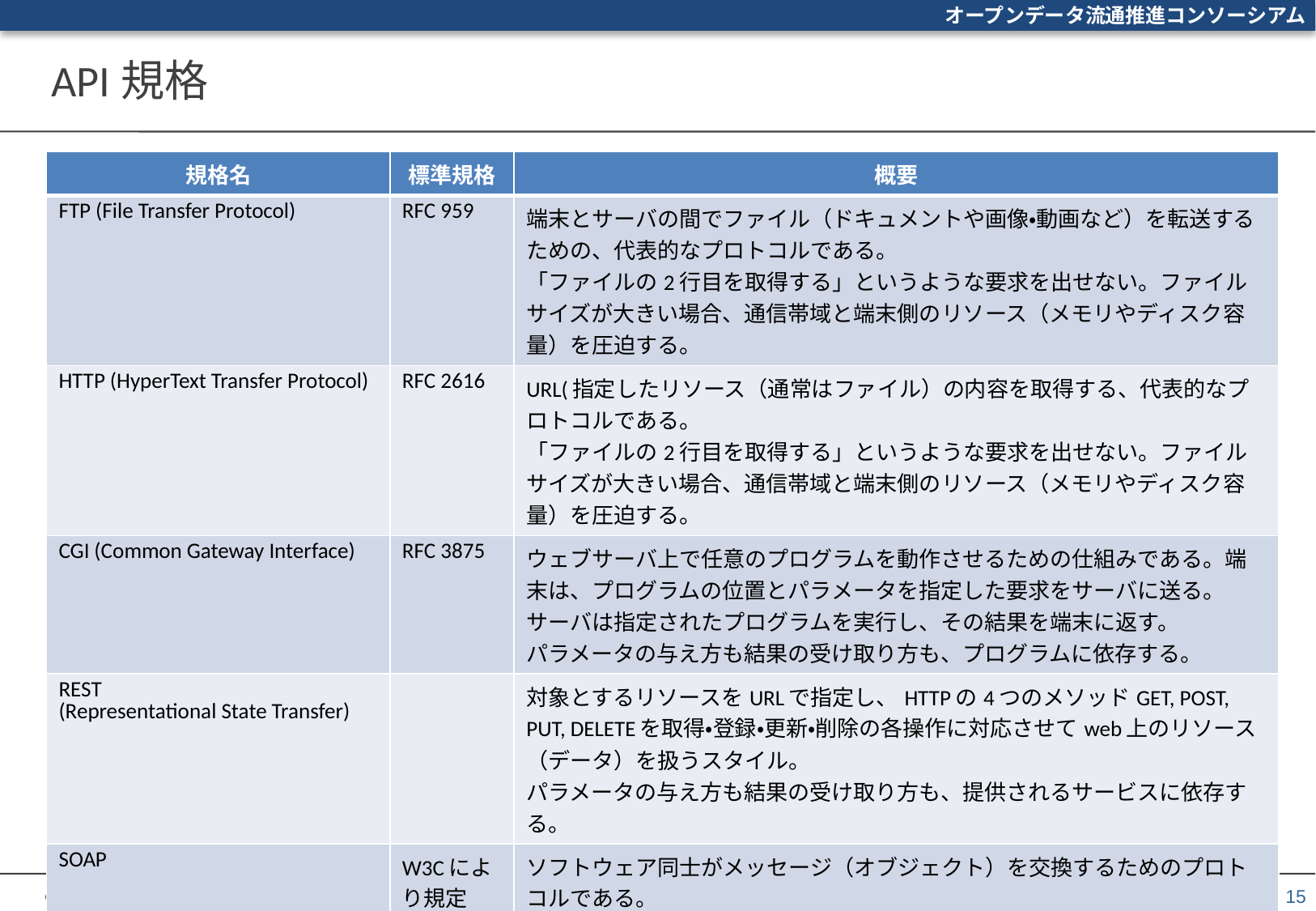

# API規格
| 規格名 | 標準規格 | 概要 |
| --- | --- | --- |
| FTP (File Transfer Protocol) | RFC 959 | 端末とサーバの間でファイル（ドキュメントや画像・動画など）を転送するための、代表的なプロトコルである。 「ファイルの2行目を取得する」というような要求を出せない。ファイルサイズが大きい場合、通信帯域と端末側のリソース（メモリやディスク容量）を圧迫する。 |
| HTTP (HyperText Transfer Protocol) | RFC 2616 | URL(指定したリソース（通常はファイル）の内容を取得する、代表的なプロトコルである。 「ファイルの2行目を取得する」というような要求を出せない。ファイルサイズが大きい場合、通信帯域と端末側のリソース（メモリやディスク容量）を圧迫する。 |
| CGI (Common Gateway Interface) | RFC 3875 | ウェブサーバ上で任意のプログラムを動作させるための仕組みである。端末は、プログラムの位置とパラメータを指定した要求をサーバに送る。サーバは指定されたプログラムを実行し、その結果を端末に返す。 パラメータの与え方も結果の受け取り方も、プログラムに依存する。 |
| REST (Representational State Transfer) |  | 対象とするリソースをURLで指定し、HTTPの4つのメソッドGET, POST, PUT, DELETEを取得・登録・更新・削除の各操作に対応させてweb上のリソース（データ）を扱うスタイル。 パラメータの与え方も結果の受け取り方も、提供されるサービスに依存する。 |
| SOAP | W3Cにより規定 | ソフトウェア同士がメッセージ（オブジェクト）を交換するためのプロトコルである。 交換するメッセージはXMLに準拠している。従って、サーバへの要求もサーバからの応答も、XMLメッセージである。 汎用性を考慮してメッセージを抽象化しているため、交換するメッセージが複雑である。 |
| SPARQL (SPARQL Protocol and RDF Query Language) | W3Cにより規定 | RDFモデルに基づくデータを対象とし、その検索・操作するクエリ言語である。 |
15